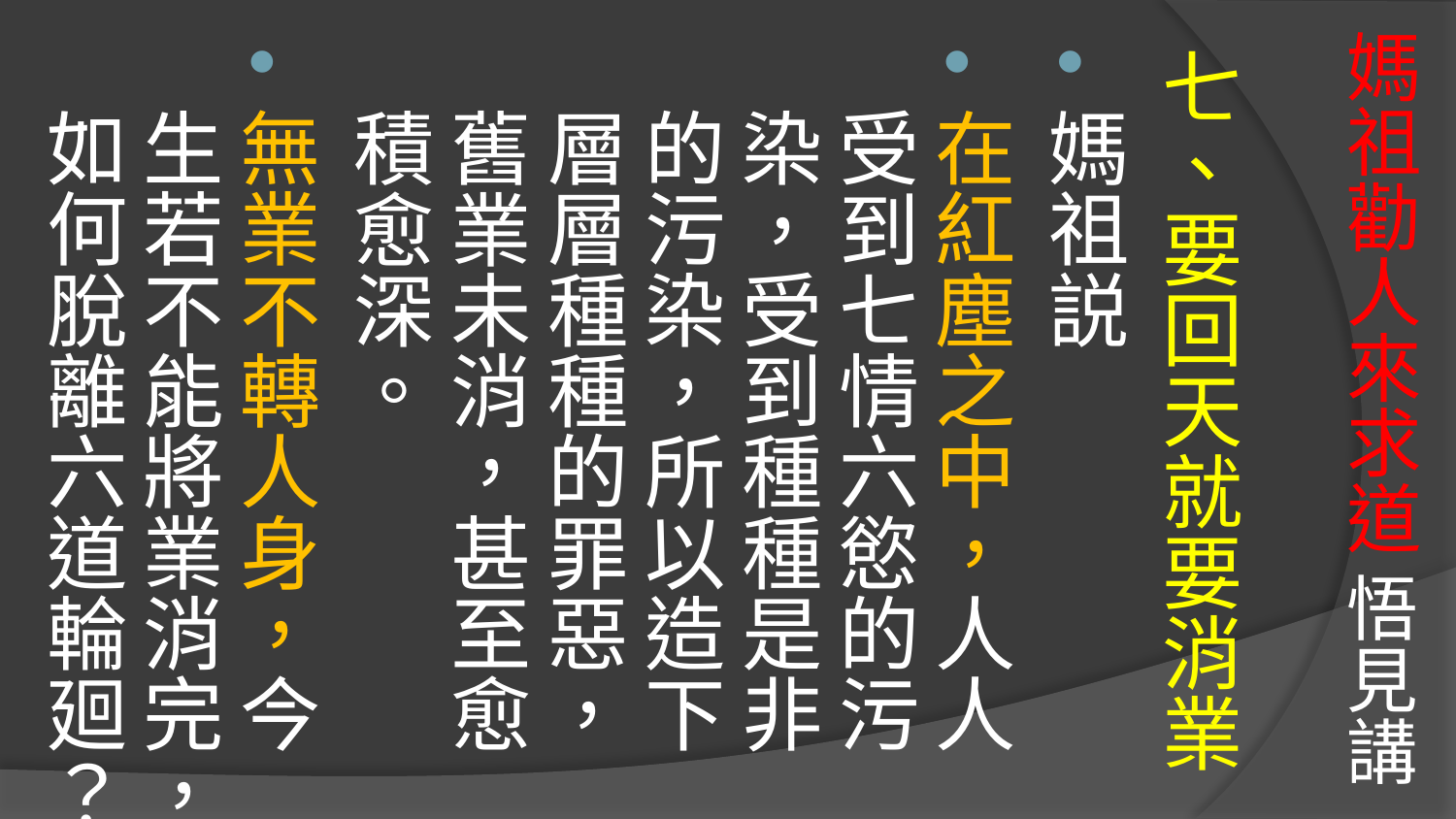

# 媽祖勸人來求道 悟見講
七、要回天就要消業
媽祖説
在紅塵之中，人人受到七情六慾的污染，受到種種是非的污染，所以造下層層種種的罪惡，舊業未消，甚至愈積愈深。
無業不轉人身，今生若不能將業消完，如何脫離六道輪廻？